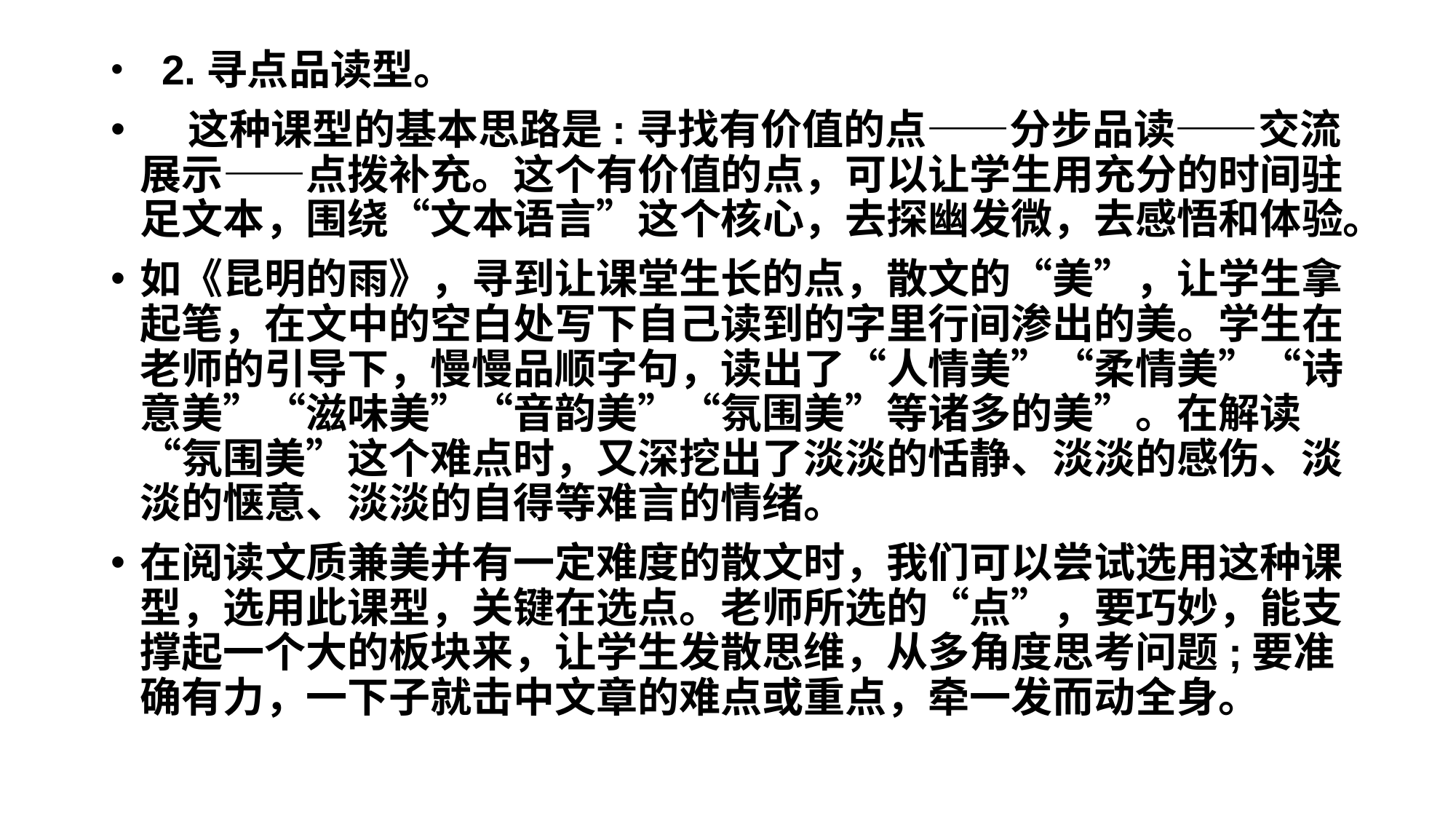

2.寻点品读型。
    这种课型的基本思路是:寻找有价值的点——分步品读——交流展示——点拨补充。这个有价值的点，可以让学生用充分的时间驻足文本，围绕“文本语言”这个核心，去探幽发微，去感悟和体验。
如《昆明的雨》，寻到让课堂生长的点，散文的“美”，让学生拿起笔，在文中的空白处写下自己读到的字里行间渗出的美。学生在老师的引导下，慢慢品顺字句，读出了“人情美”“柔情美”“诗意美”“滋味美”“音韵美”“氛围美”等诸多的美”。在解读“氛围美”这个难点时，又深挖出了淡淡的恬静、淡淡的感伤、淡淡的惬意、淡淡的自得等难言的情绪。
在阅读文质兼美并有一定难度的散文时，我们可以尝试选用这种课型，选用此课型，关键在选点。老师所选的“点”，要巧妙，能支撑起一个大的板块来，让学生发散思维，从多角度思考问题;要准确有力，一下子就击中文章的难点或重点，牵一发而动全身。
#